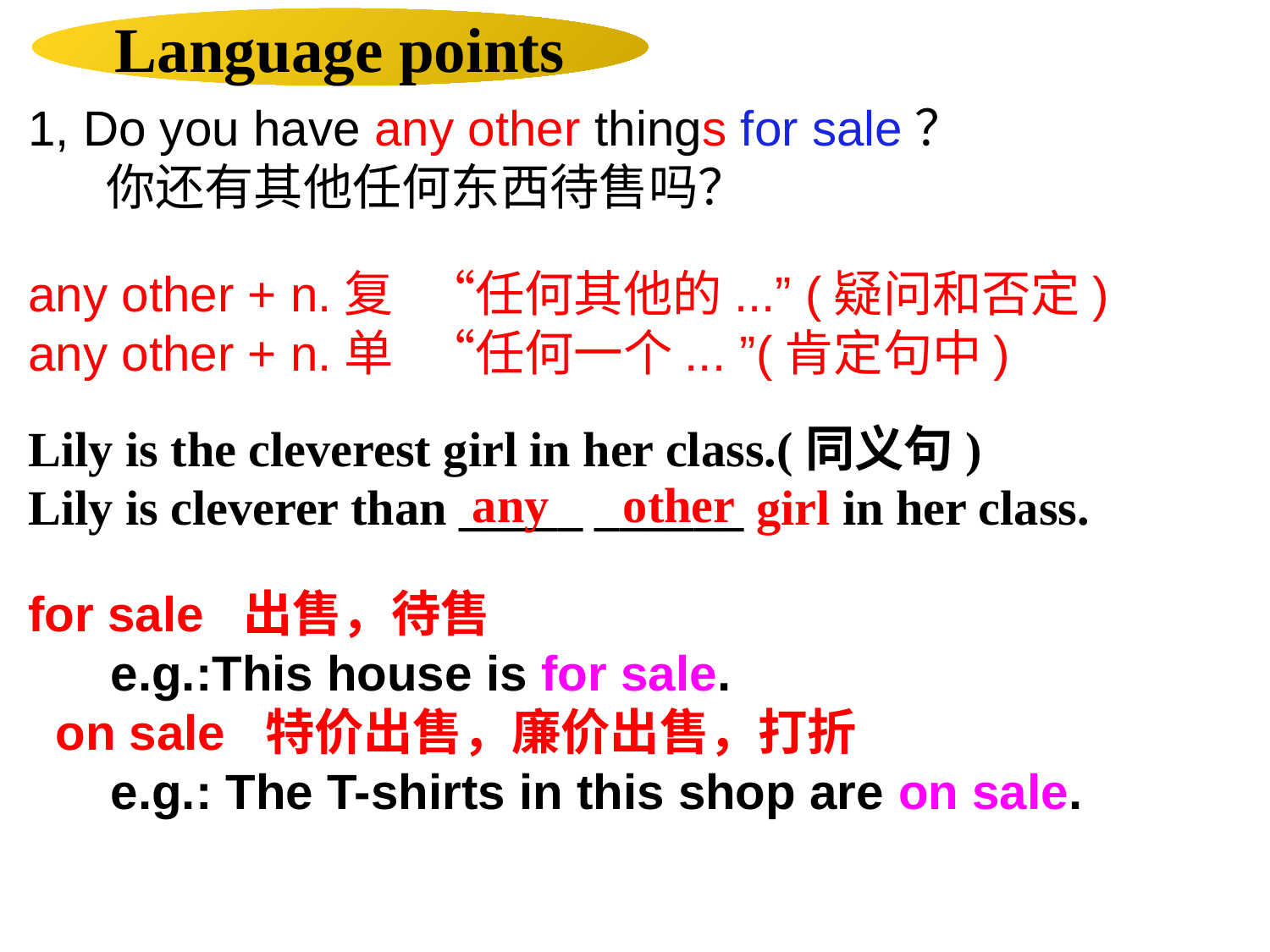

Language points
1, Do you have any other things for sale？
      你还有其他任何东西待售吗？

any other + n.复   “任何其他的...” (疑问和否定)
any other + n.单   “任何一个... ”(肯定句中)

Lily is the cleverest girl in her class.(同义句)
Lily is cleverer than _____ ______ girl in her class.

for sale  出售，待售
      e.g.:This house is for sale.
  on sale  特价出售，廉价出售，打折
      e.g.: The T-shirts in this shop are on sale.
any      other